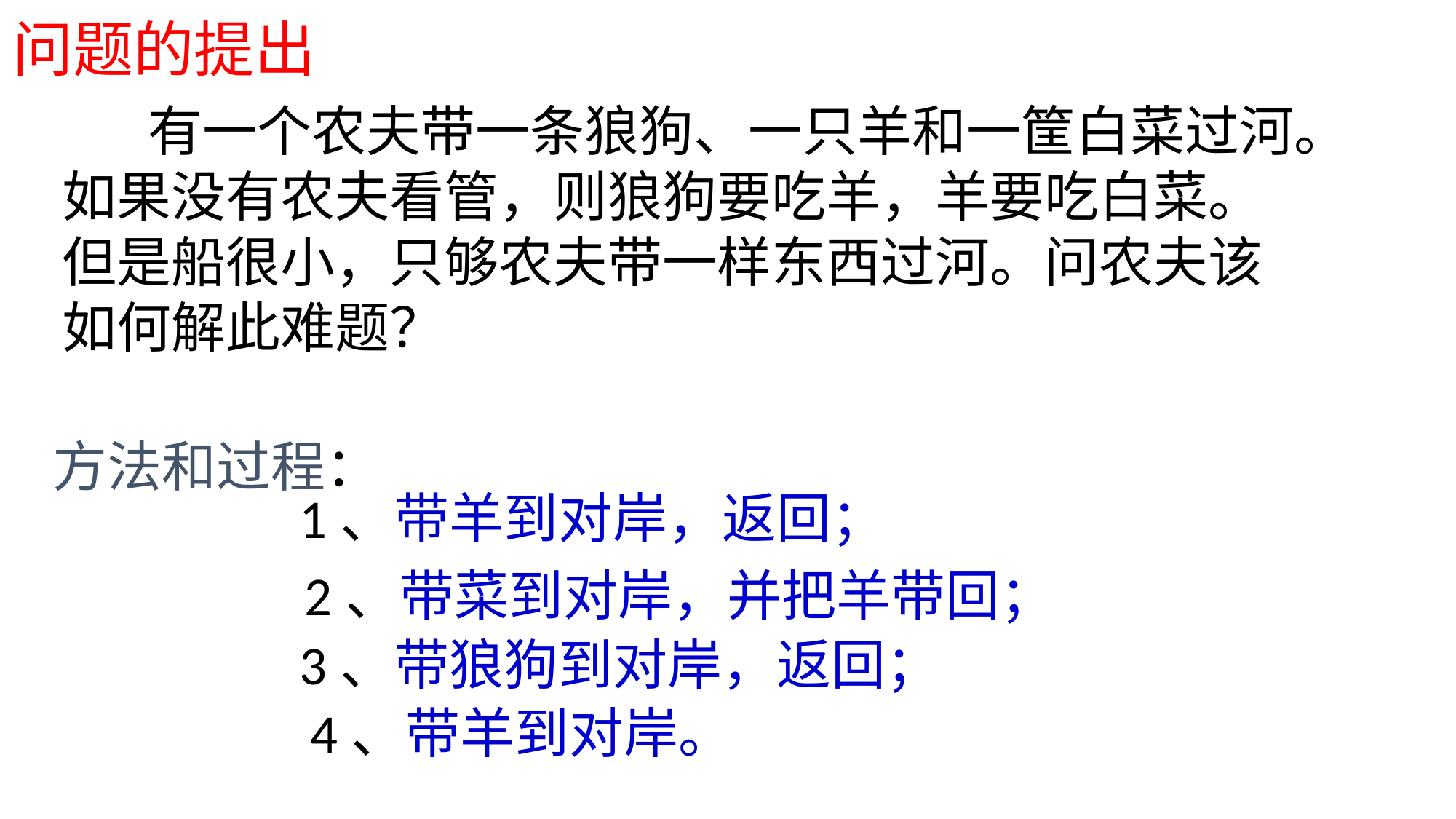

问题的提出
      有一个农夫带一条狼狗、一只羊和一筐白菜过河。如果没有农夫看管，则狼狗要吃羊，羊要吃白菜。但是船很小，只够农夫带一样东西过河。问农夫该如何解此难题？
方法和过程：
1、带羊到对岸，返回；
2、带菜到对岸，并把羊带回；
3、带狼狗到对岸，返回；
4、带羊到对岸。